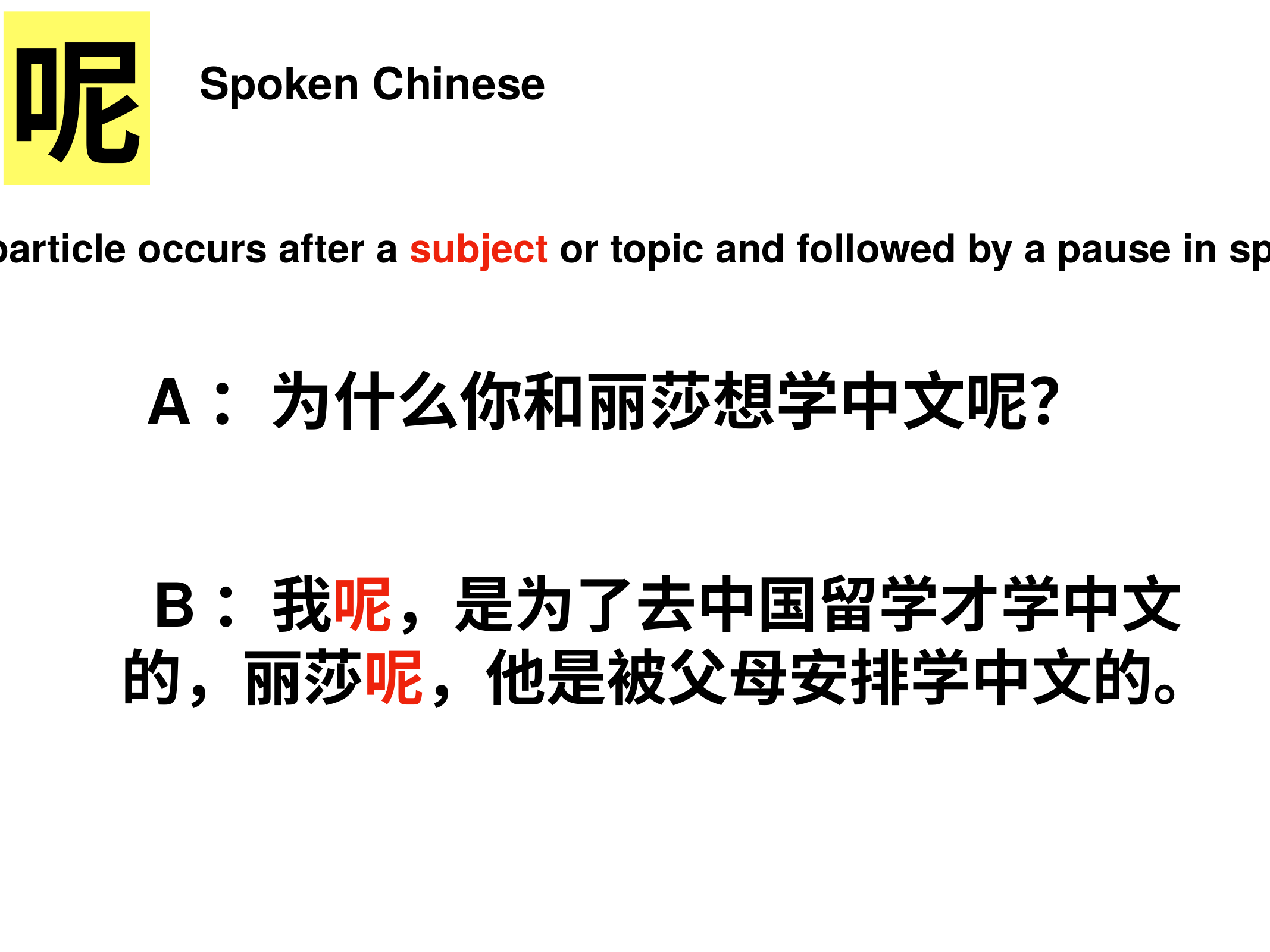

呢
Spoken Chinese
this particle occurs after a subject or topic and followed by a pause in speech
A：为什么你和丽莎想学中文呢？
B：我呢，是为了去中国留学才学中文的，丽莎呢，他是被父母安排学中文的。